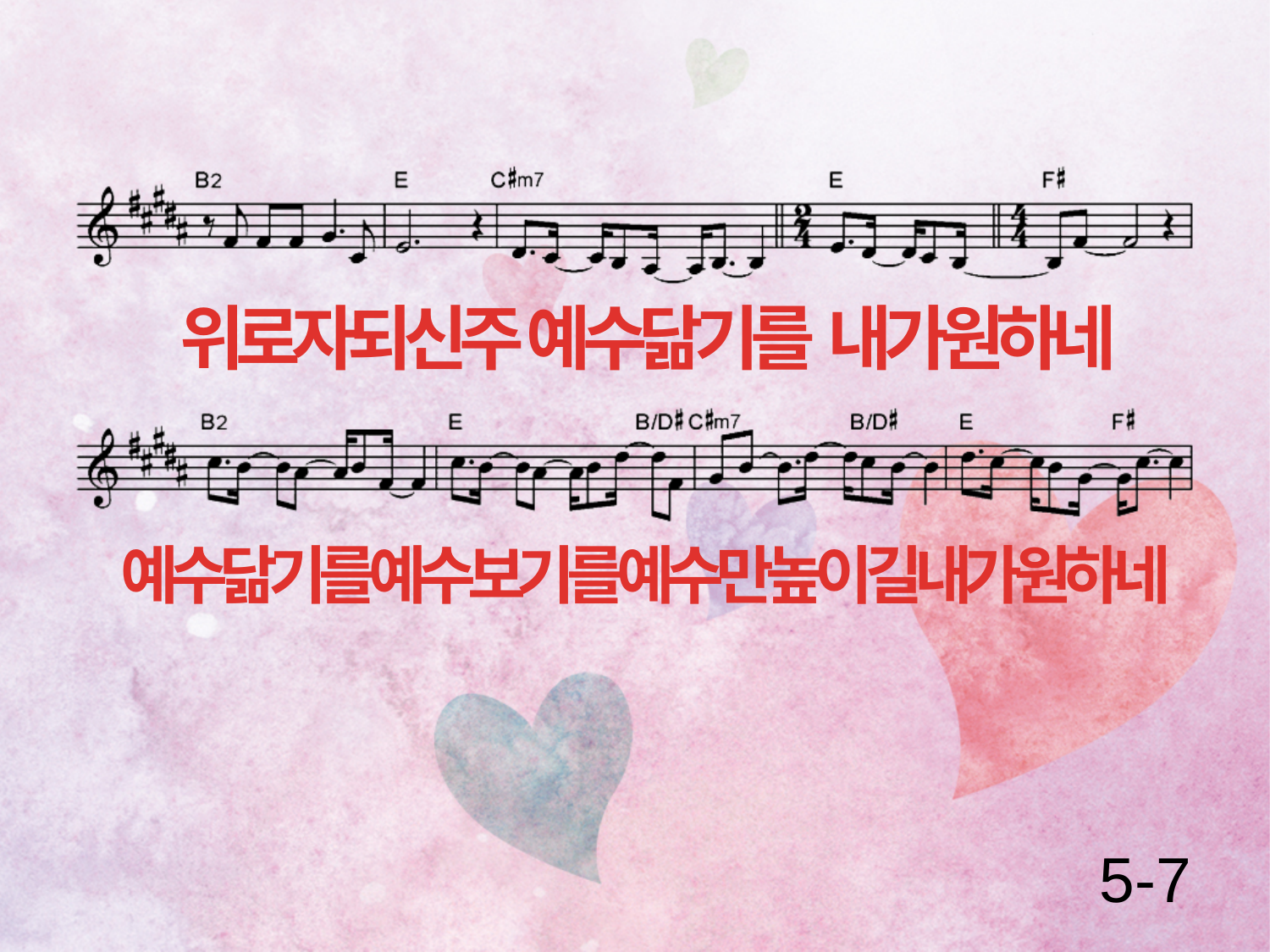

위로자되신주 예수닮기를  내가원하네
예수닮기를예수보기를예수만높이길내가원하네
5-7